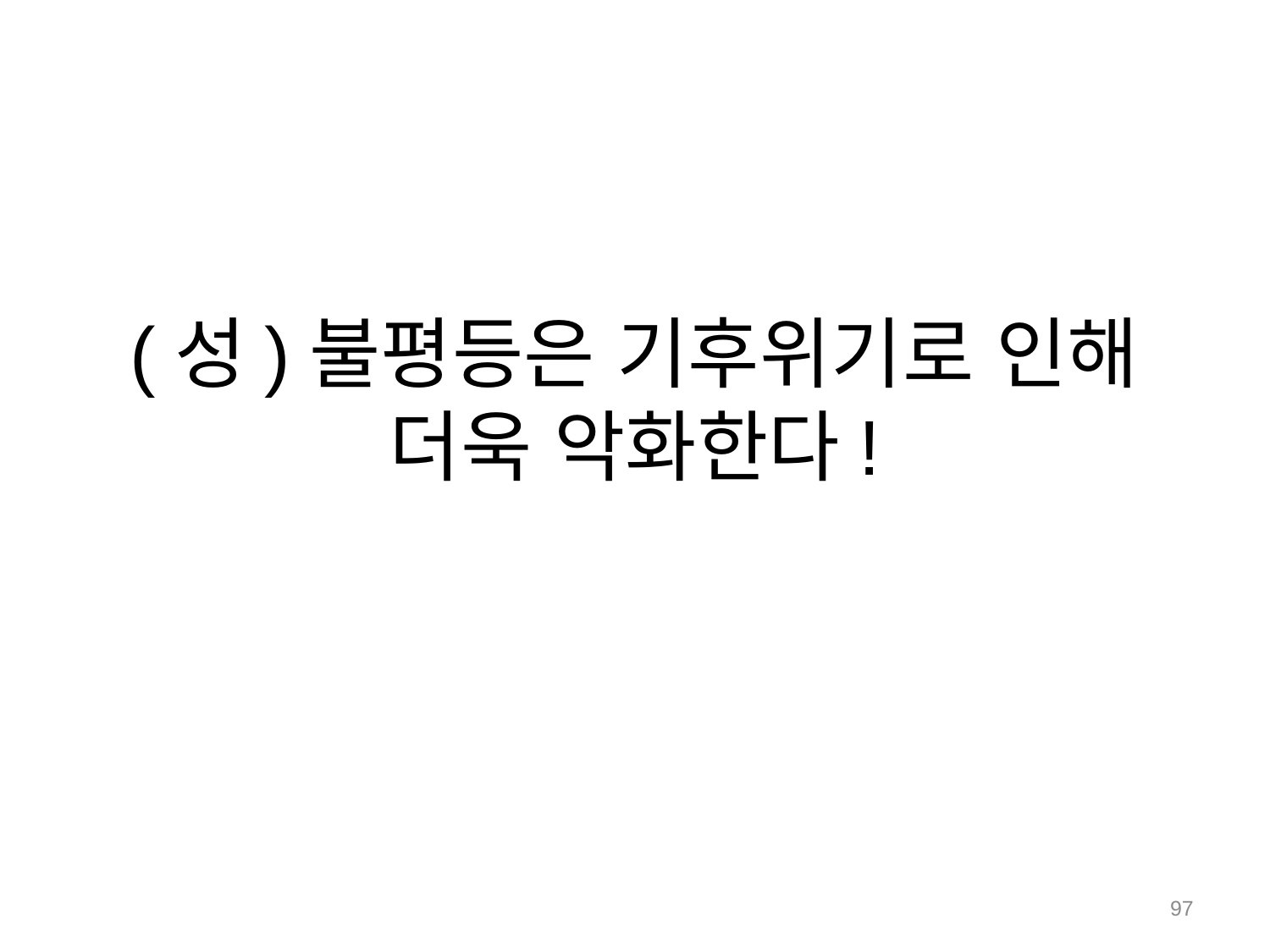

# (성)불평등은 기후위기로 인해 더욱 악화한다!
97